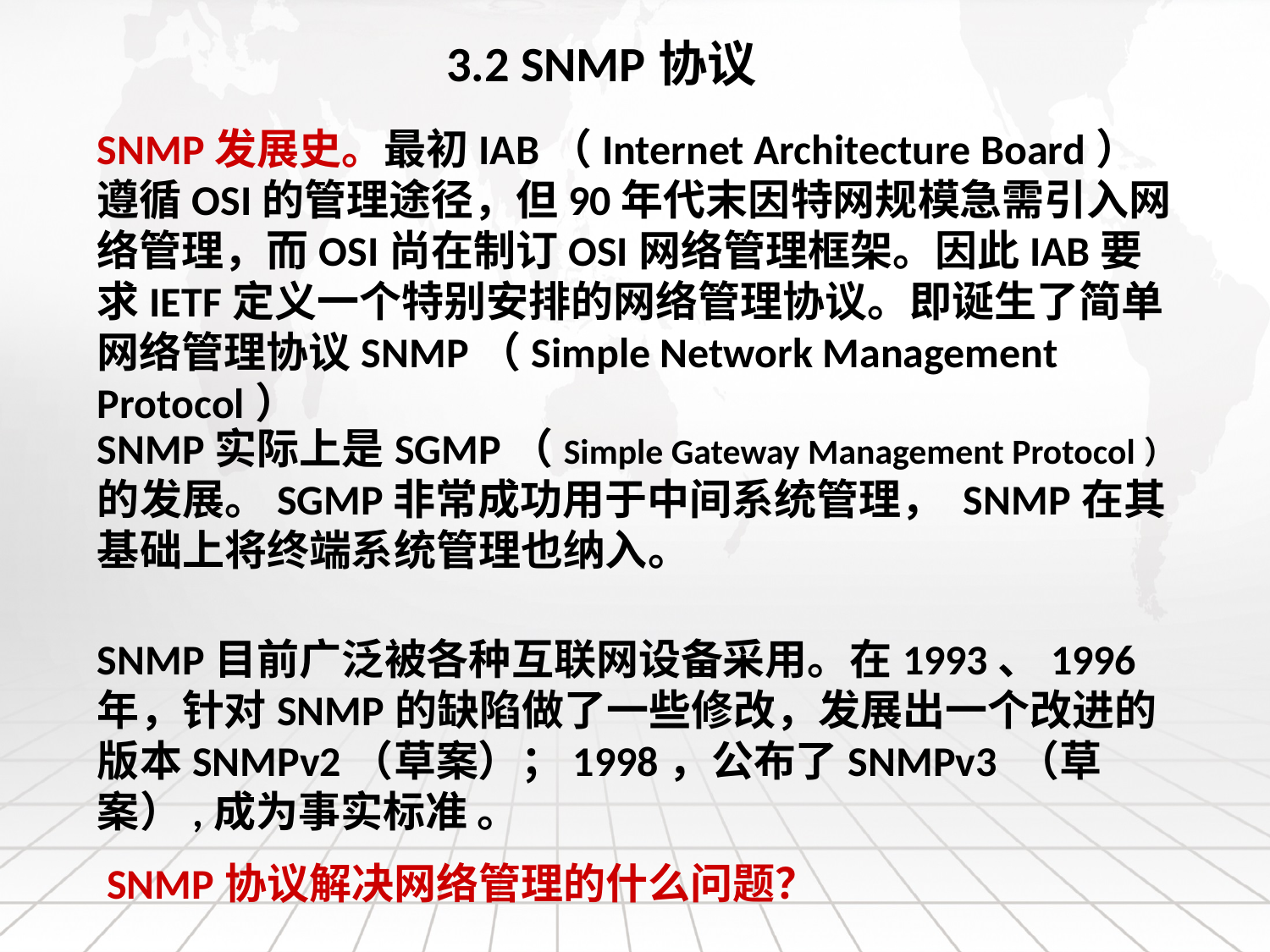

3.2 SNMP协议
SNMP发展史。最初IAB（Internet Architecture Board）遵循OSI的管理途径，但90年代末因特网规模急需引入网络管理，而OSI尚在制订OSI网络管理框架。因此IAB要求IETF定义一个特别安排的网络管理协议。即诞生了简单网络管理协议SNMP（Simple Network Management Protocol）
SNMP实际上是SGMP（Simple Gateway Management Protocol）的发展。SGMP非常成功用于中间系统管理， SNMP在其基础上将终端系统管理也纳入。
SNMP目前广泛被各种互联网设备采用。在1993、1996年，针对SNMP的缺陷做了一些修改，发展出一个改进的版本SNMPv2（草案）；1998，公布了SNMPv3 （草案）,成为事实标准 。
 SNMP协议解决网络管理的什么问题？